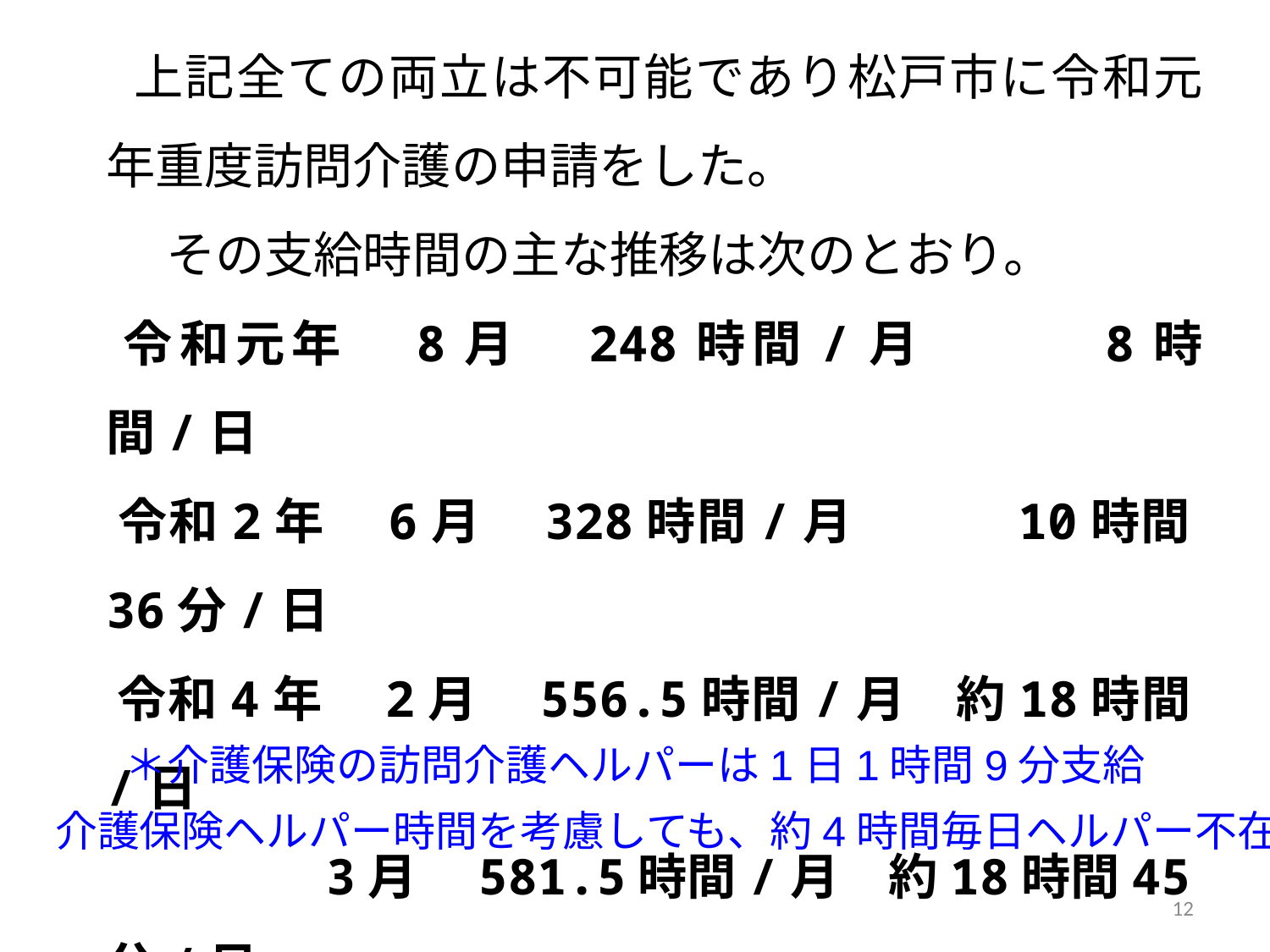

上記全ての両立は不可能であり松戸市に令和元年重度訪問介護の申請をした。
　　その支給時間の主な推移は次のとおり。
　令和元年　8月　248時間/月　　　8時間/日
　令和2年　6月　328時間/月　　　10時間36分/日
　令和4年　2月　556.5時間/月　約18時間/日
　　　　　3月　581.5時間/月　約18時間45分/日
　　24時間-18時間45分＝5時間15分　不足

＊介護保険の訪問介護ヘルパーは1日1時間9分支給
介護保険ヘルパー時間を考慮しても、約4時間毎日ヘルパー不在
12